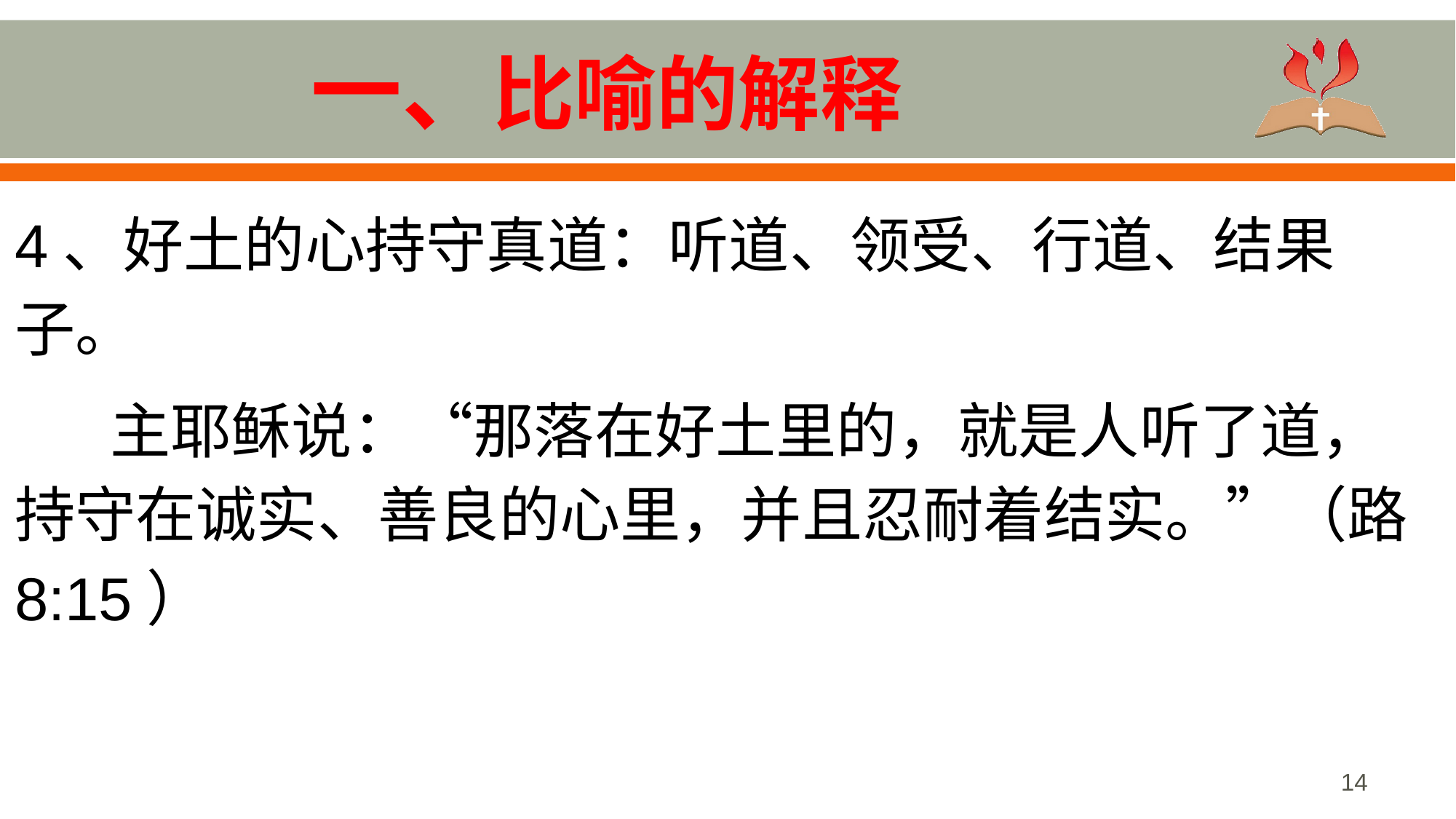

# 一、比喻的解释
4、好土的心持守真道：听道、领受、行道、结果子。
主耶稣说：“那落在好土里的，就是人听了道，持守在诚实、善良的心里，并且忍耐着结实。”（路8:15）

14